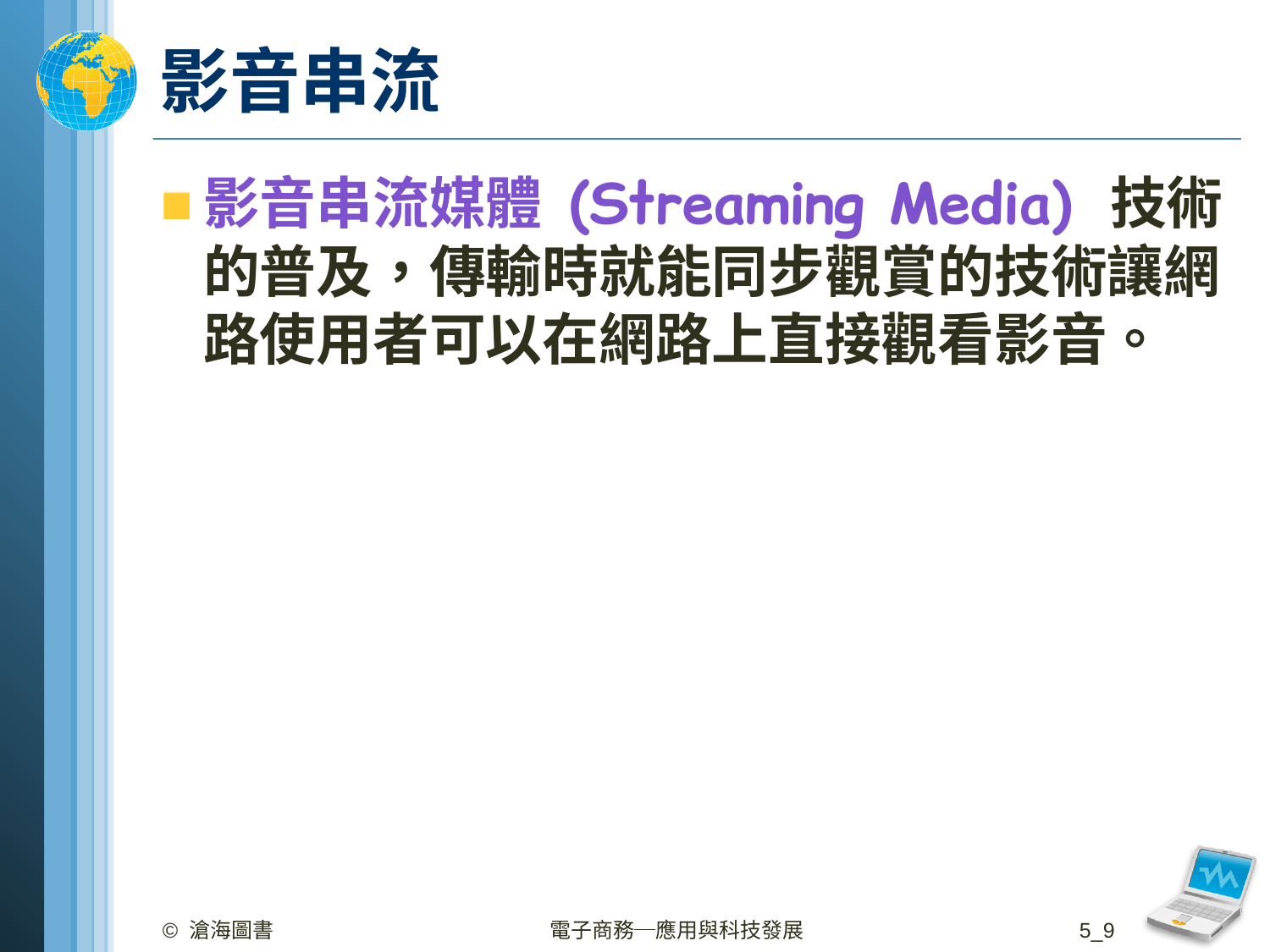

# 影音串流
影音串流媒體 (Streaming Media) 技術的普及，傳輸時就能同步觀賞的技術讓網路使用者可以在網路上直接觀看影音。
© 滄海圖書
電子商務─應用與科技發展
5_9